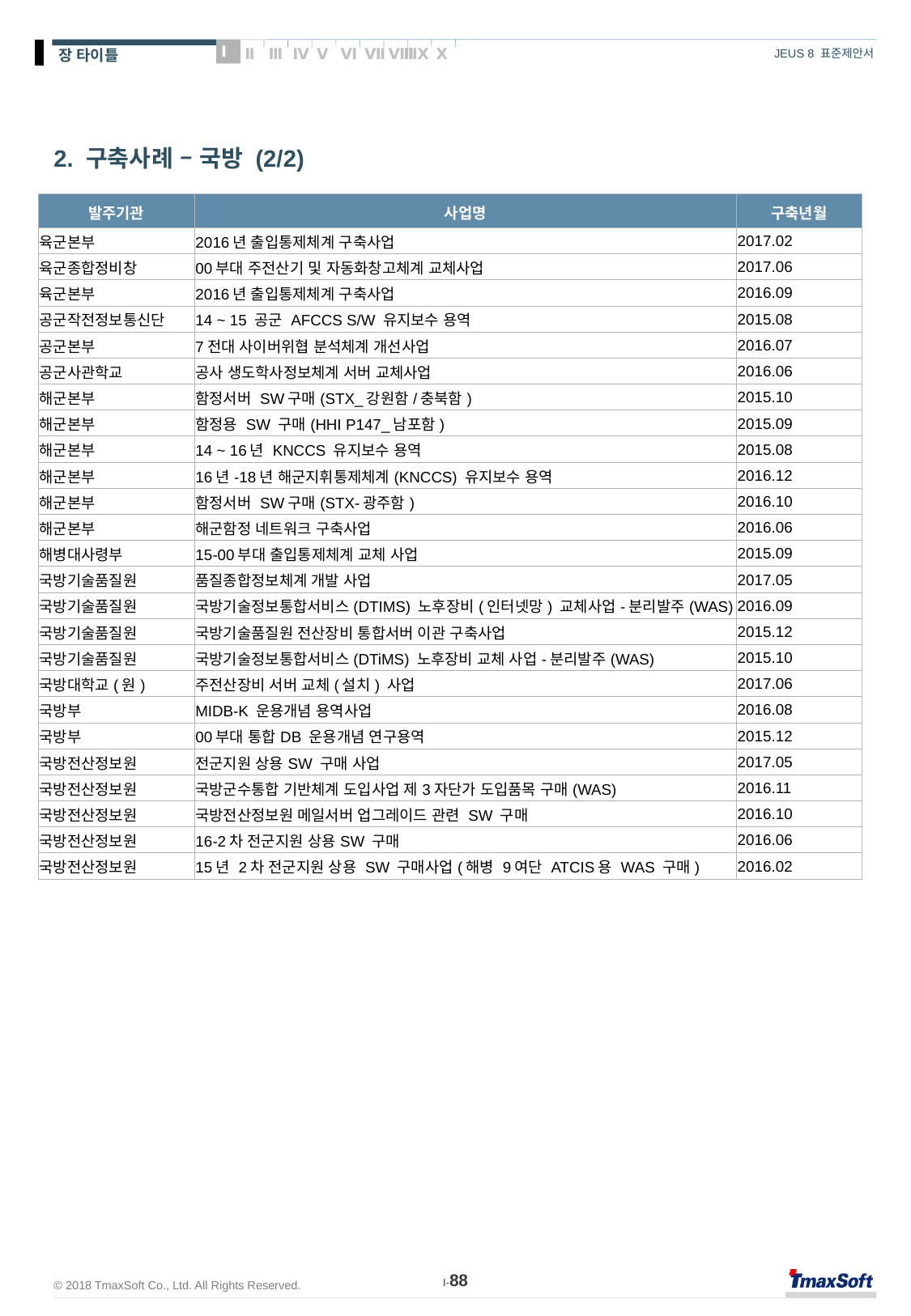

# 2. 구축사례 – 국방 (2/2)
| 발주기관 | 사업명 | 구축년월 |
| --- | --- | --- |
| 육군본부 | 2016년 출입통제체계 구축사업 | 2017.02 |
| 육군종합정비창 | 00부대 주전산기 및 자동화창고체계 교체사업 | 2017.06 |
| 육군본부 | 2016년 출입통제체계 구축사업 | 2016.09 |
| 공군작전정보통신단 | 14 ~ 15 공군 AFCCS S/W 유지보수 용역 | 2015.08 |
| 공군본부 | 7전대 사이버위협 분석체계 개선사업 | 2016.07 |
| 공군사관학교 | 공사 생도학사정보체계 서버 교체사업 | 2016.06 |
| 해군본부 | 함정서버 SW구매(STX\_강원함/충북함) | 2015.10 |
| 해군본부 | 함정용 SW 구매(HHI P147\_남포함) | 2015.09 |
| 해군본부 | 14 ~ 16년 KNCCS 유지보수 용역 | 2015.08 |
| 해군본부 | 16년-18년 해군지휘통제체계(KNCCS) 유지보수 용역 | 2016.12 |
| 해군본부 | 함정서버 SW구매(STX-광주함) | 2016.10 |
| 해군본부 | 해군함정 네트워크 구축사업 | 2016.06 |
| 해병대사령부 | 15-00부대 출입통제체계 교체 사업 | 2015.09 |
| 국방기술품질원 | 품질종합정보체계 개발 사업 | 2017.05 |
| 국방기술품질원 | 국방기술정보통합서비스(DTIMS) 노후장비(인터넷망) 교체사업-분리발주(WAS) | 2016.09 |
| 국방기술품질원 | 국방기술품질원 전산장비 통합서버 이관 구축사업 | 2015.12 |
| 국방기술품질원 | 국방기술정보통합서비스(DTiMS) 노후장비 교체 사업-분리발주(WAS) | 2015.10 |
| 국방대학교(원) | 주전산장비 서버 교체(설치) 사업 | 2017.06 |
| 국방부 | MIDB-K 운용개념 용역사업 | 2016.08 |
| 국방부 | 00부대 통합DB 운용개념 연구용역 | 2015.12 |
| 국방전산정보원 | 전군지원 상용SW 구매 사업 | 2017.05 |
| 국방전산정보원 | 국방군수통합 기반체계 도입사업 제3자단가 도입품목 구매(WAS) | 2016.11 |
| 국방전산정보원 | 국방전산정보원 메일서버 업그레이드 관련 SW 구매 | 2016.10 |
| 국방전산정보원 | 16-2차 전군지원 상용SW 구매 | 2016.06 |
| 국방전산정보원 | 15년 2차 전군지원 상용 SW 구매사업(해병 9여단 ATCIS용 WAS 구매) | 2016.02 |